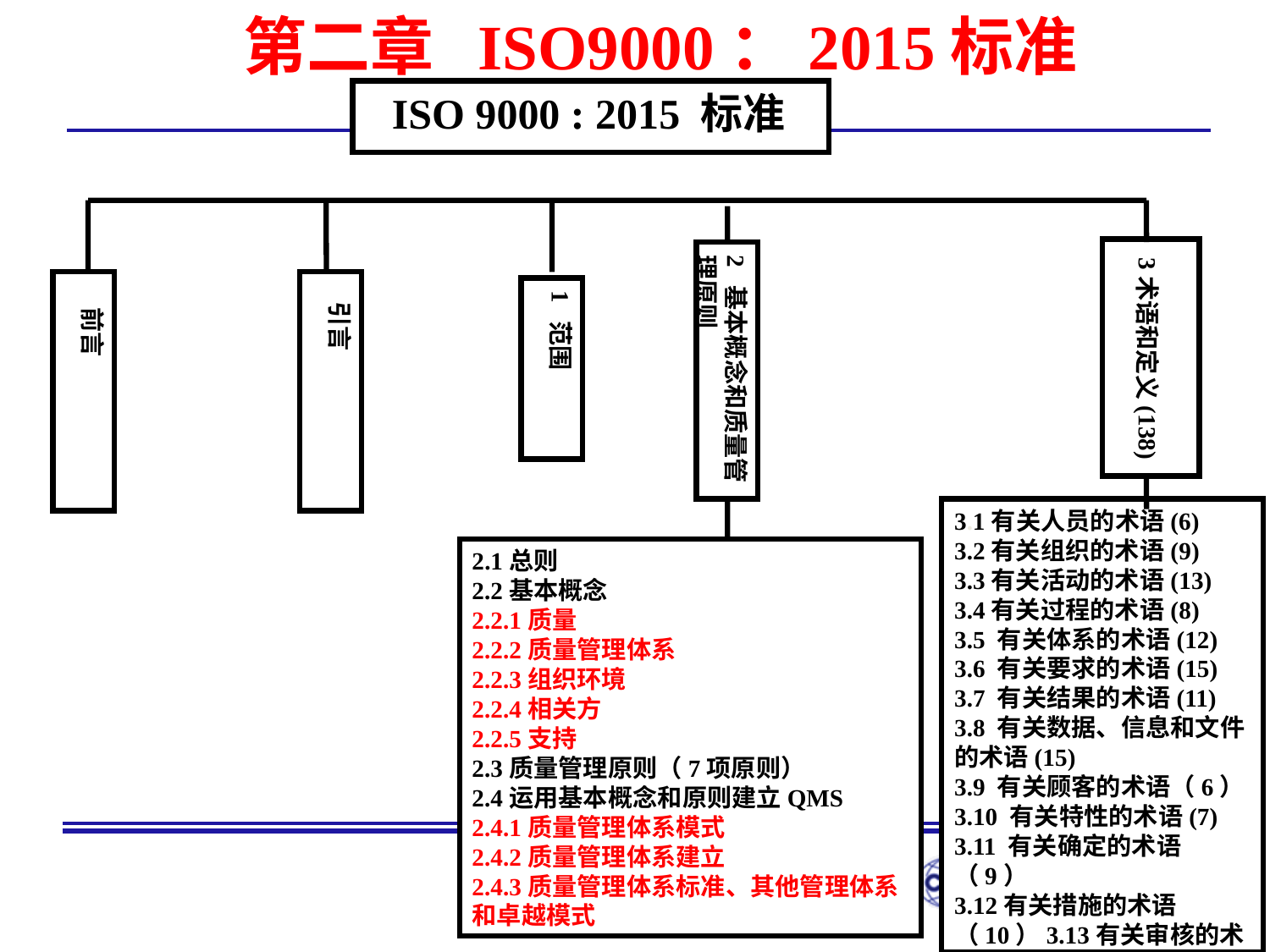

第二章  ISO9000：2015标准
      ISO 9000 : 2015 标准

 3术语和定义(138)
2  基本概念和质量管理原则
   前言

  引言

1  范围

3.1有关人员的术语(6)
3.2有关组织的术语(9)
3.3有关活动的术语(13)
3.4有关过程的术语(8)
3.5 有关体系的术语(12)
3.6 有关要求的术语(15)
3.7 有关结果的术语(11)
3.8 有关数据、信息和文件的术语(15)
3.9 有关顾客的术语（6）
3.10 有关特性的术语(7)
3.11 有关确定的术语（9）
3.12有关措施的术语（10）3.13有关审核的术语（17）
2.1总则
2.2基本概念
2.2.1质量
2.2.2质量管理体系
2.2.3组织环境
2.2.4相关方
2.2.5支持
2.3质量管理原则（7项原则）
2.4运用基本概念和原则建立QMS
2.4.1质量管理体系模式
2.4.2质量管理体系建立
2.4.3质量管理体系标准、其他管理体系和卓越模式